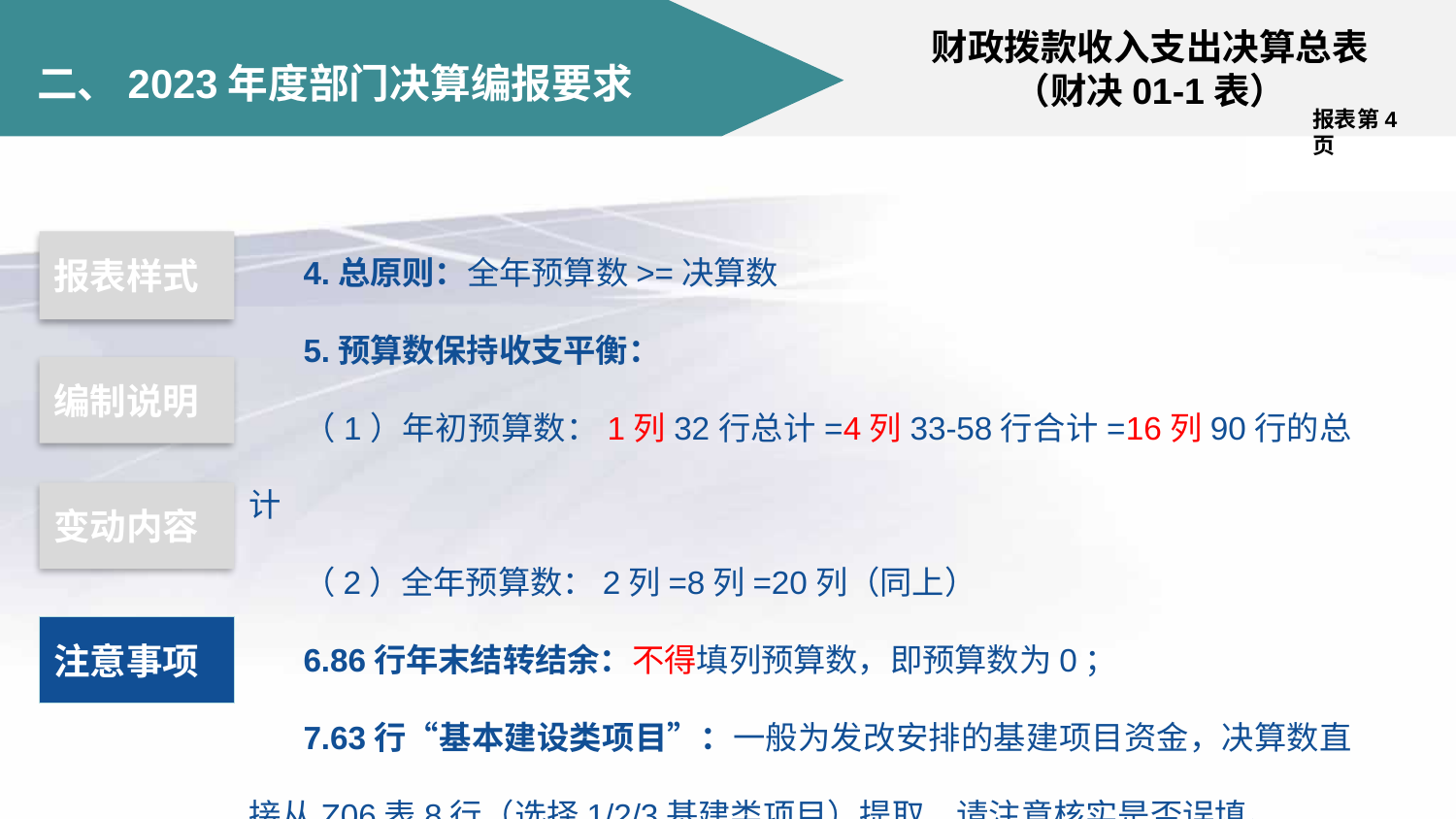

财政拨款收入支出决算总表
（财决01-1表）
# 二、2023年度部门决算编报要求
报表第4页
4.总原则：全年预算数>=决算数
5.预算数保持收支平衡：
（1）年初预算数：1列32行总计=4列33-58行合计=16列90行的总计
（2）全年预算数：2列=8列=20列（同上）
6.86行年末结转结余：不得填列预算数，即预算数为0；
7.63行“基本建设类项目”：一般为发改安排的基建项目资金，决算数直接从Z06表8行（选择1/2/3基建类项目）提取，请注意核实是否误填。

报表样式
编制说明
变动内容
注意事项
41